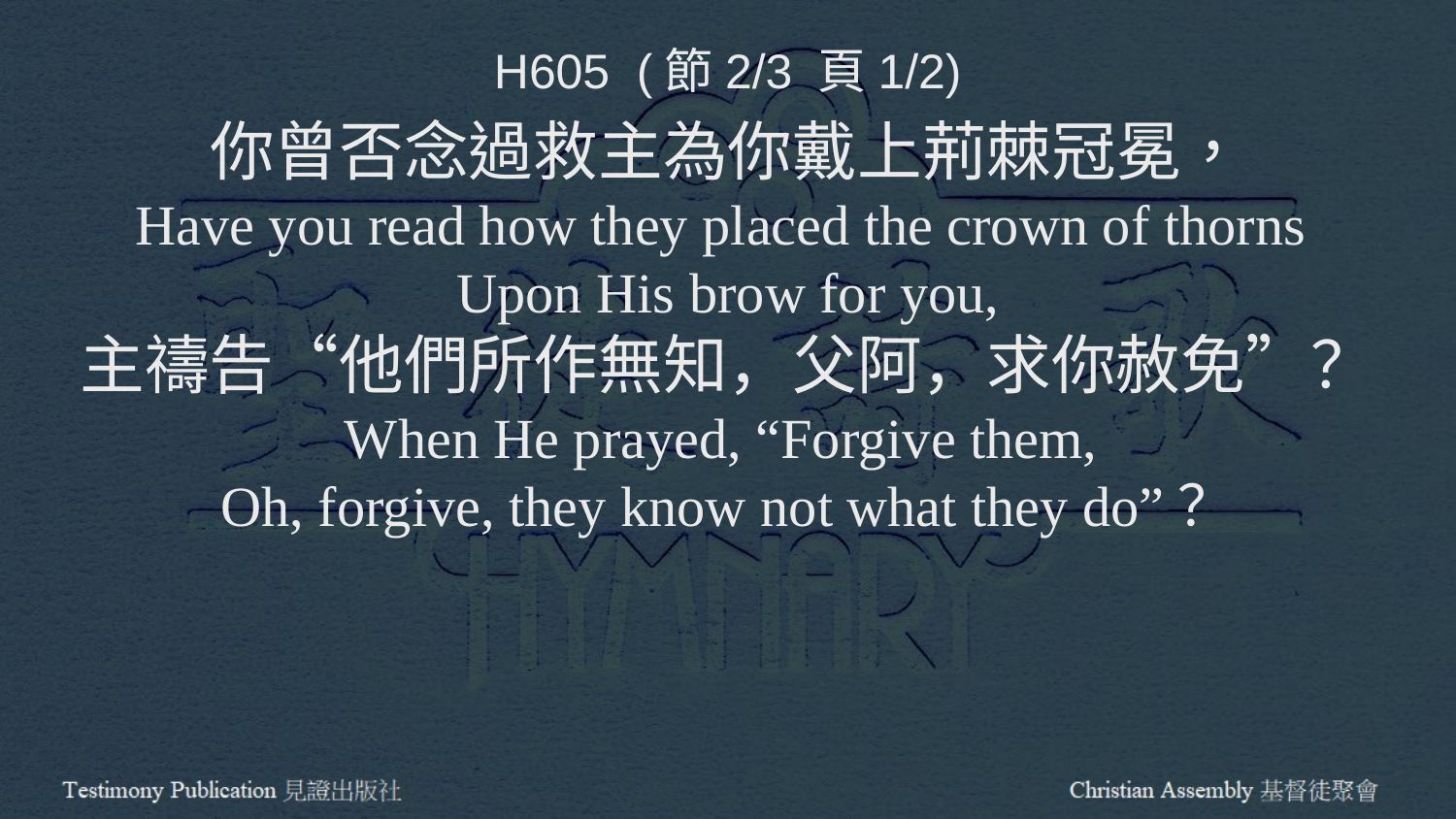

H605  (節2/3 頁1/2)
你曾否念過救主為你戴上荊棘冠冕，
Have you read how they placed the crown of thorns
Upon His brow for you,
主禱告“他們所作無知，父阿，求你赦免”？
When He prayed, “Forgive them,
Oh, forgive, they know not what they do”？